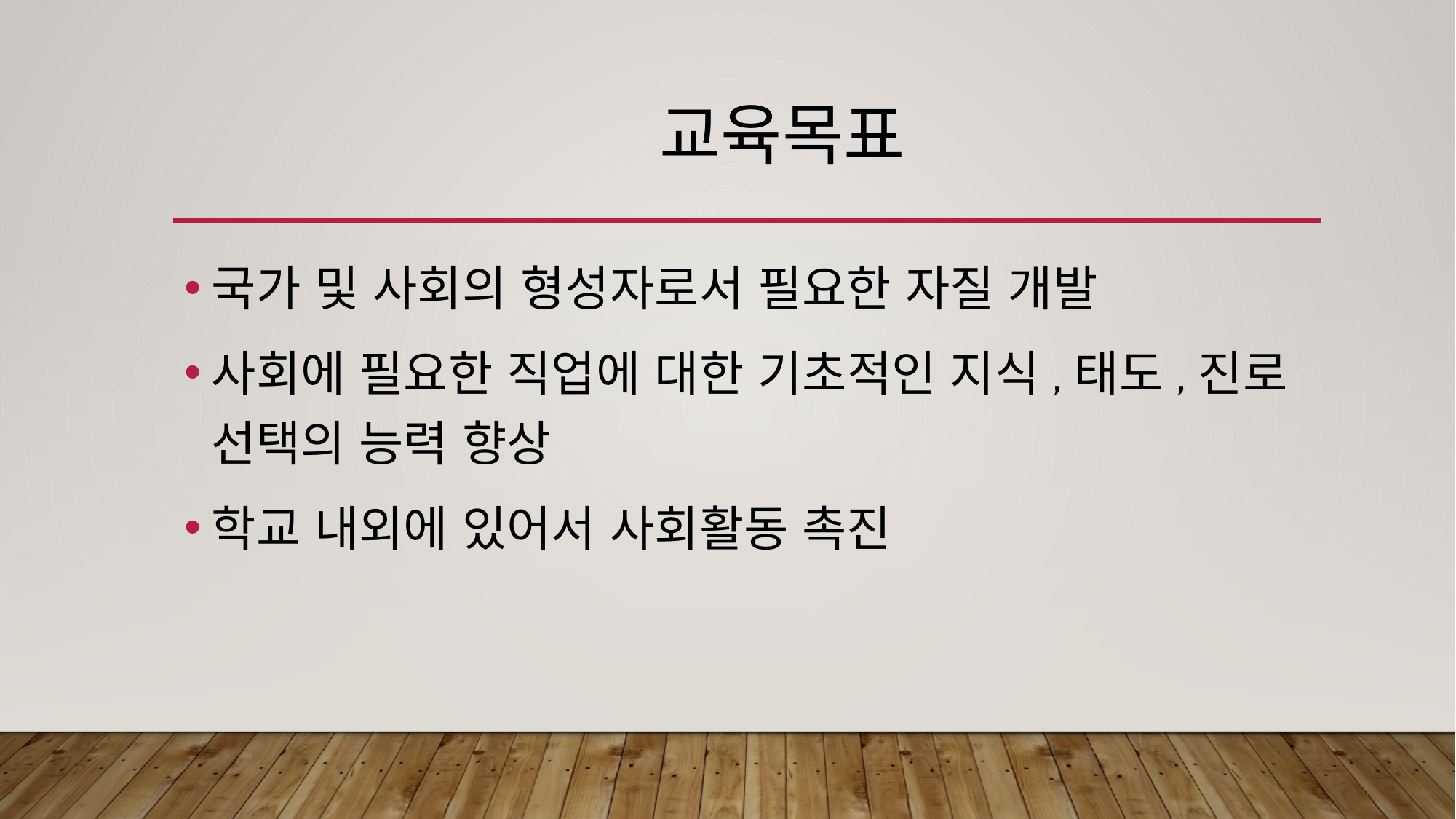

# 교육목표
국가 및 사회의 형성자로서 필요한 자질 개발
사회에 필요한 직업에 대한 기초적인 지식,태도,진로 선택의 능력 향상
학교 내외에 있어서 사회활동 촉진